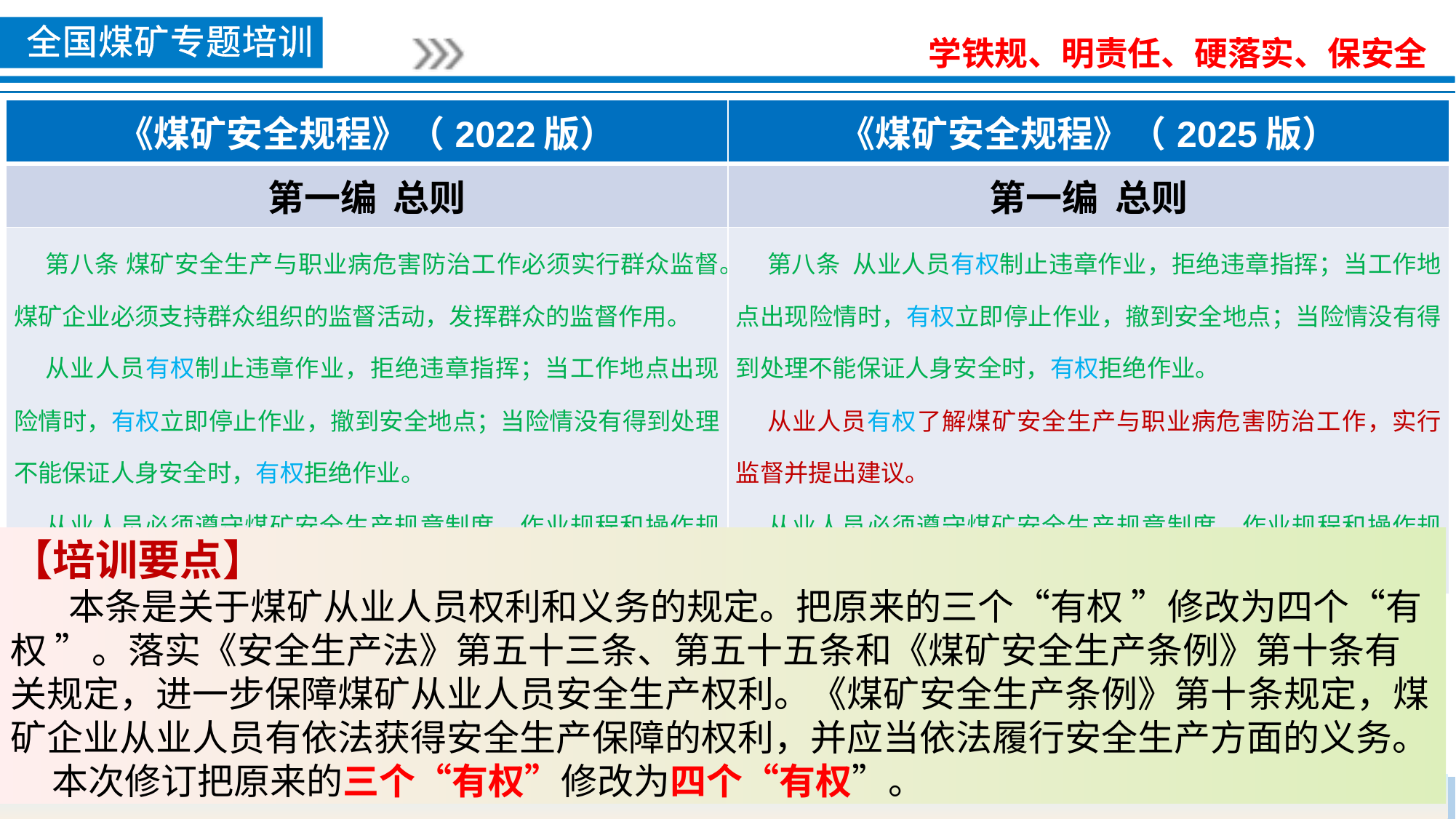

| 《煤矿安全规程》（2022版） | 《煤矿安全规程》（2025版） |
| --- | --- |
| 第一编 总则 | 第一编 总则 |
| 第八条 煤矿安全生产与职业病危害防治工作必须实行群众监督。煤矿企业必须支持群众组织的监督活动，发挥群众的监督作用。 从业人员有权制止违章作业，拒绝违章指挥；当工作地点出现险情时，有权立即停止作业，撤到安全地点；当险情没有得到处理不能保证人身安全时，有权拒绝作业。 从业人员必须遵守煤矿安全生产规章制度、作业规程和操作规程，严禁违章指挥、违章作业。 | 第八条 从业人员有权制止违章作业，拒绝违章指挥；当工作地点出现险情时，有权立即停止作业，撤到安全地点；当险情没有得到处理不能保证人身安全时，有权拒绝作业。 从业人员有权了解煤矿安全生产与职业病危害防治工作，实行监督并提出建议。 从业人员必须遵守煤矿安全生产规章制度、作业规程和操作规程，严禁违章指挥、违章作业。 |
【培训要点】
      本条是关于煤矿从业人员权利和义务的规定。把原来的三个“有权 ”修改为四个“有权 ”。落实《安全生产法》第五十三条、第五十五条和《煤矿安全生产条例》第十条有关规定，进一步保障煤矿从业人员安全生产权利。《煤矿安全生产条例》第十条规定，煤矿企业从业人员有依法获得安全生产保障的权利，并应当依法履行安全生产方面的义务。
    本次修订把原来的三个“有权”修改为四个“有权”。